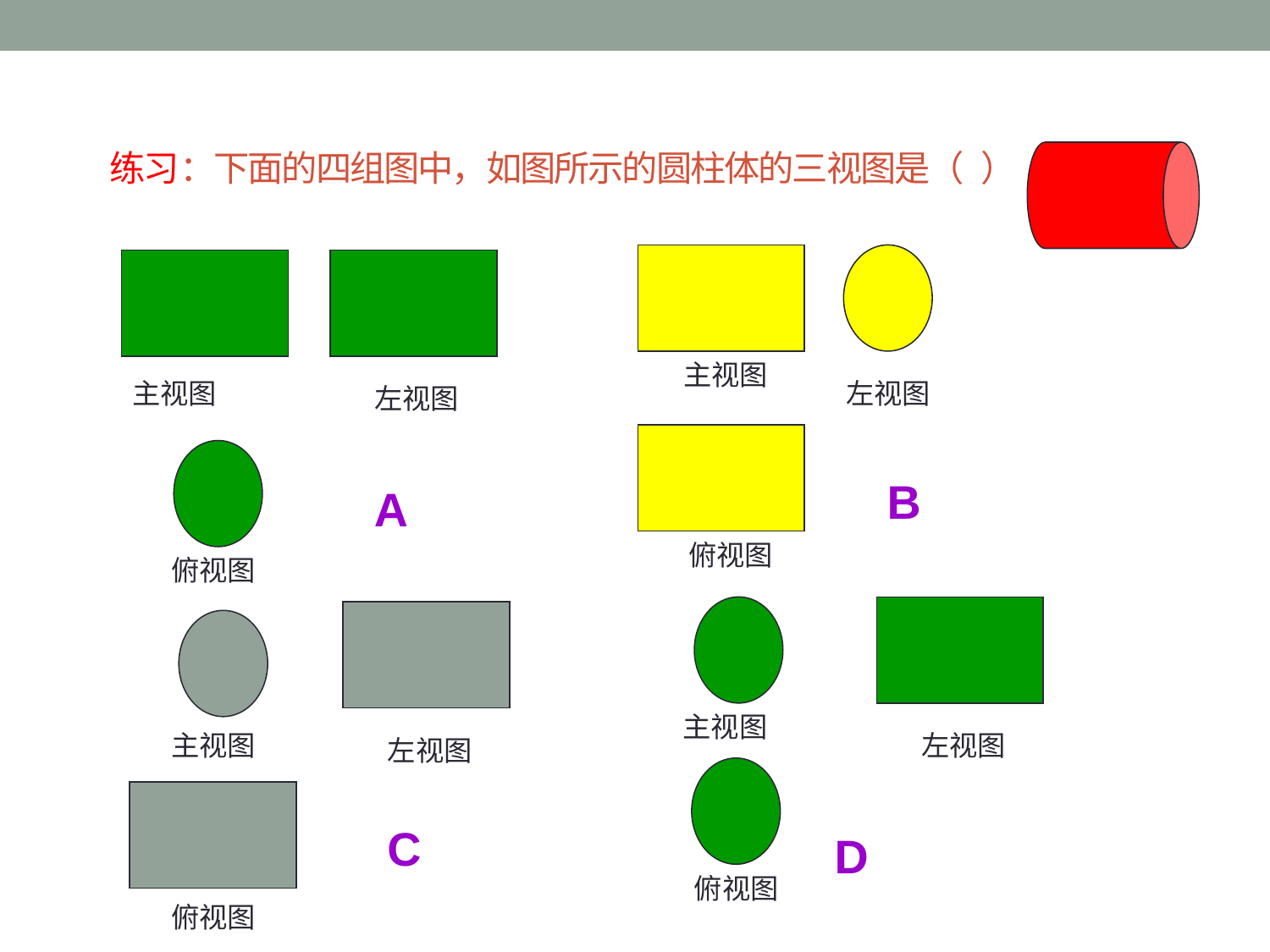

# 练习：下面的四组图中，如图所示的圆柱体的三视图是（   ）

主视图
主视图
左视图
左视图

B
A
俯视图
俯视图

主视图
主视图
左视图
左视图

C
D
俯视图
俯视图